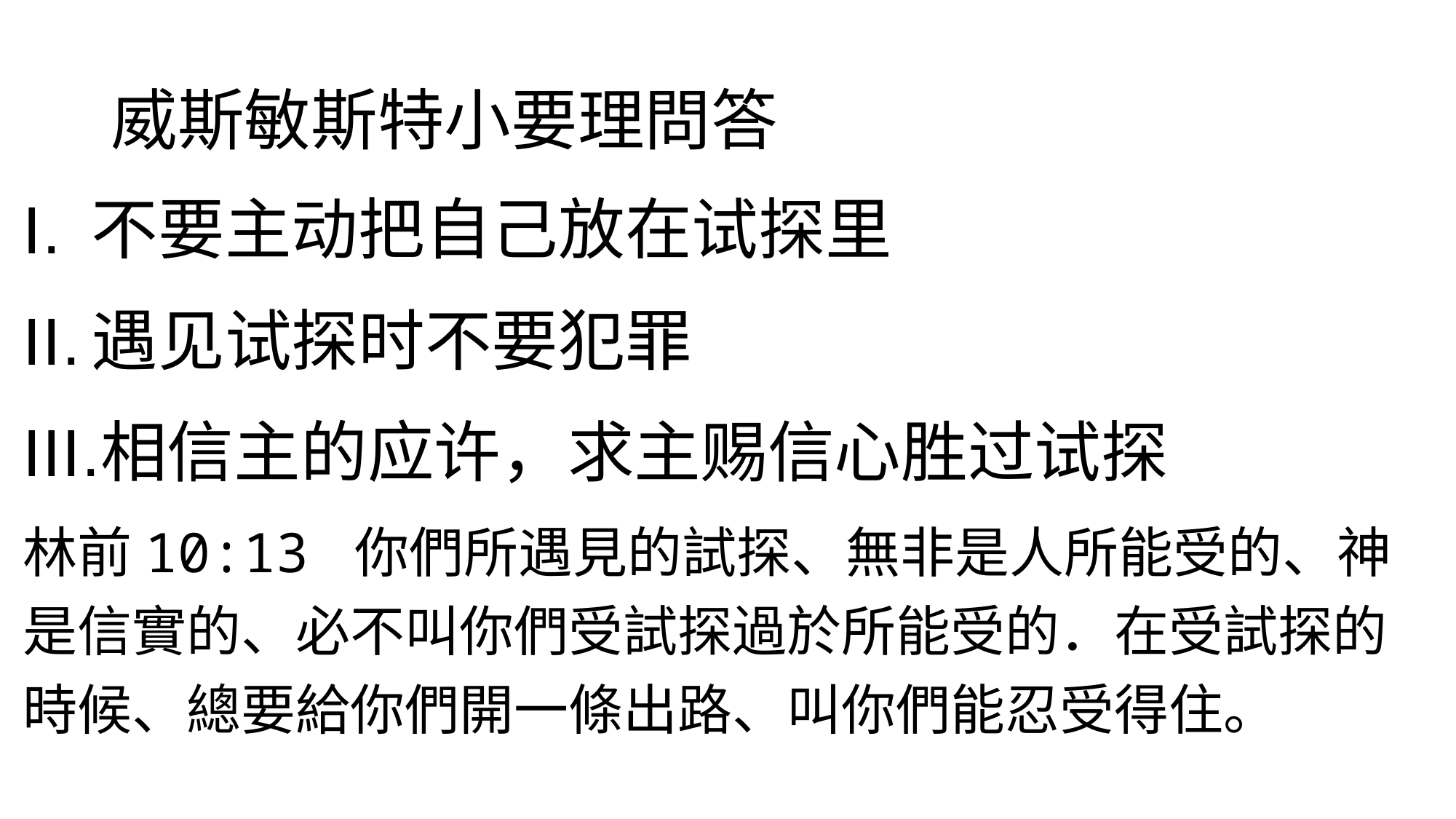

# 威斯敏斯特小要理問答
不要主动把自己放在试探里
遇见试探时不要犯罪
相信主的应许，求主赐信心胜过试探
林前10:13 你們所遇見的試探、無非是人所能受的、神是信實的、必不叫你們受試探過於所能受的．在受試探的時候、總要給你們開一條出路、叫你們能忍受得住。